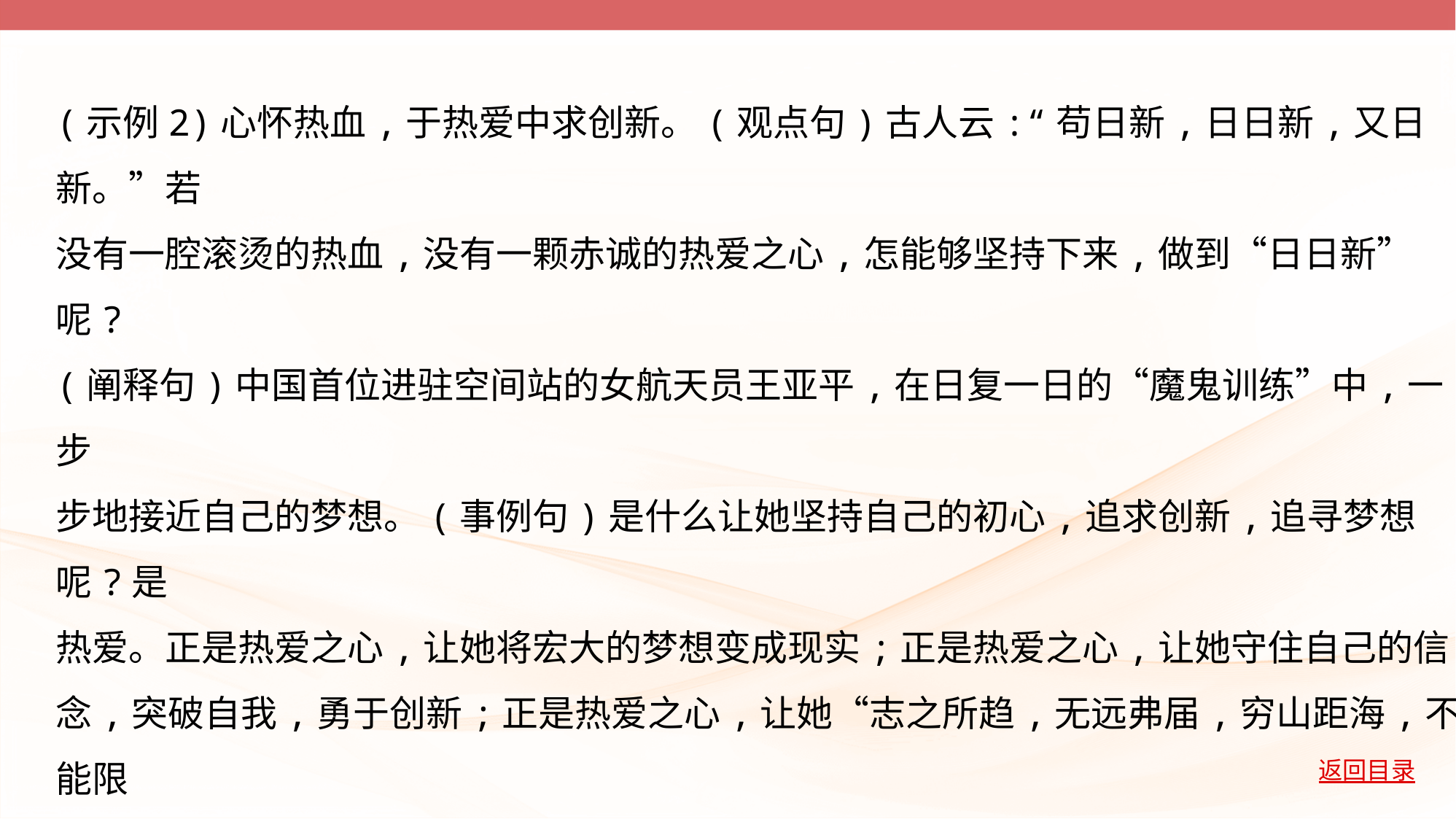

(示例2)心怀热血,于热爱中求创新。(观点句)古人云:“苟日新,日日新,又日新。”若
没有一腔滚烫的热血,没有一颗赤诚的热爱之心,怎能够坚持下来,做到“日日新”呢?
(阐释句)中国首位进驻空间站的女航天员王亚平,在日复一日的“魔鬼训练”中,一步
步地接近自己的梦想。(事例句)是什么让她坚持自己的初心,追求创新,追寻梦想呢?是
热爱。正是热爱之心,让她将宏大的梦想变成现实;正是热爱之心,让她守住自己的信
念,突破自我,勇于创新;正是热爱之心,让她“志之所趋,无远弗届,穷山距海,不能限
也”!(因果分析兼设问、排比修辞)